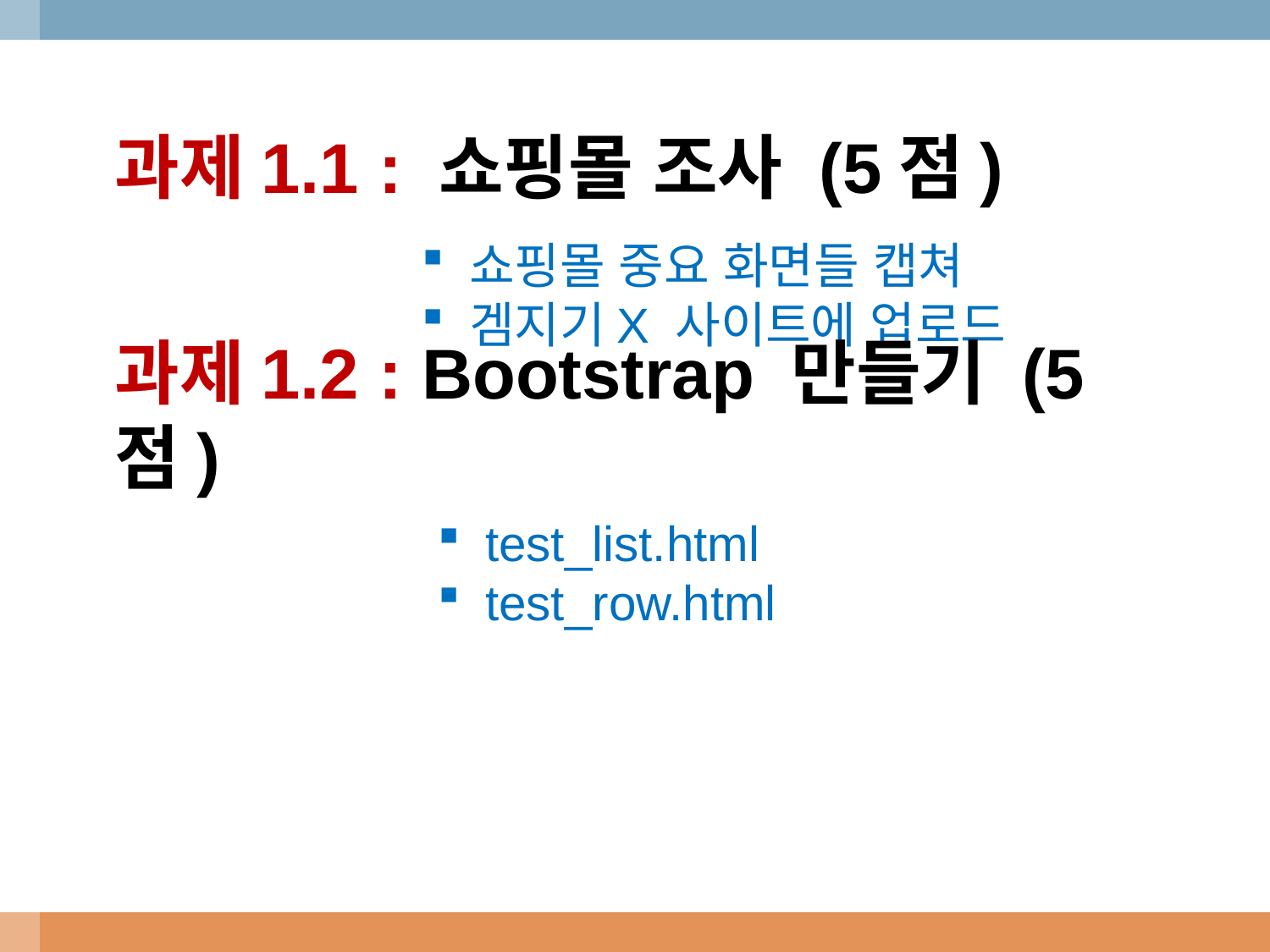

과제1.1 : 쇼핑몰 조사 (5점)
쇼핑몰 중요 화면들 캡쳐
겜지기X 사이트에 업로드
과제1.2 : Bootstrap 만들기 (5점)
test_list.html
test_row.html